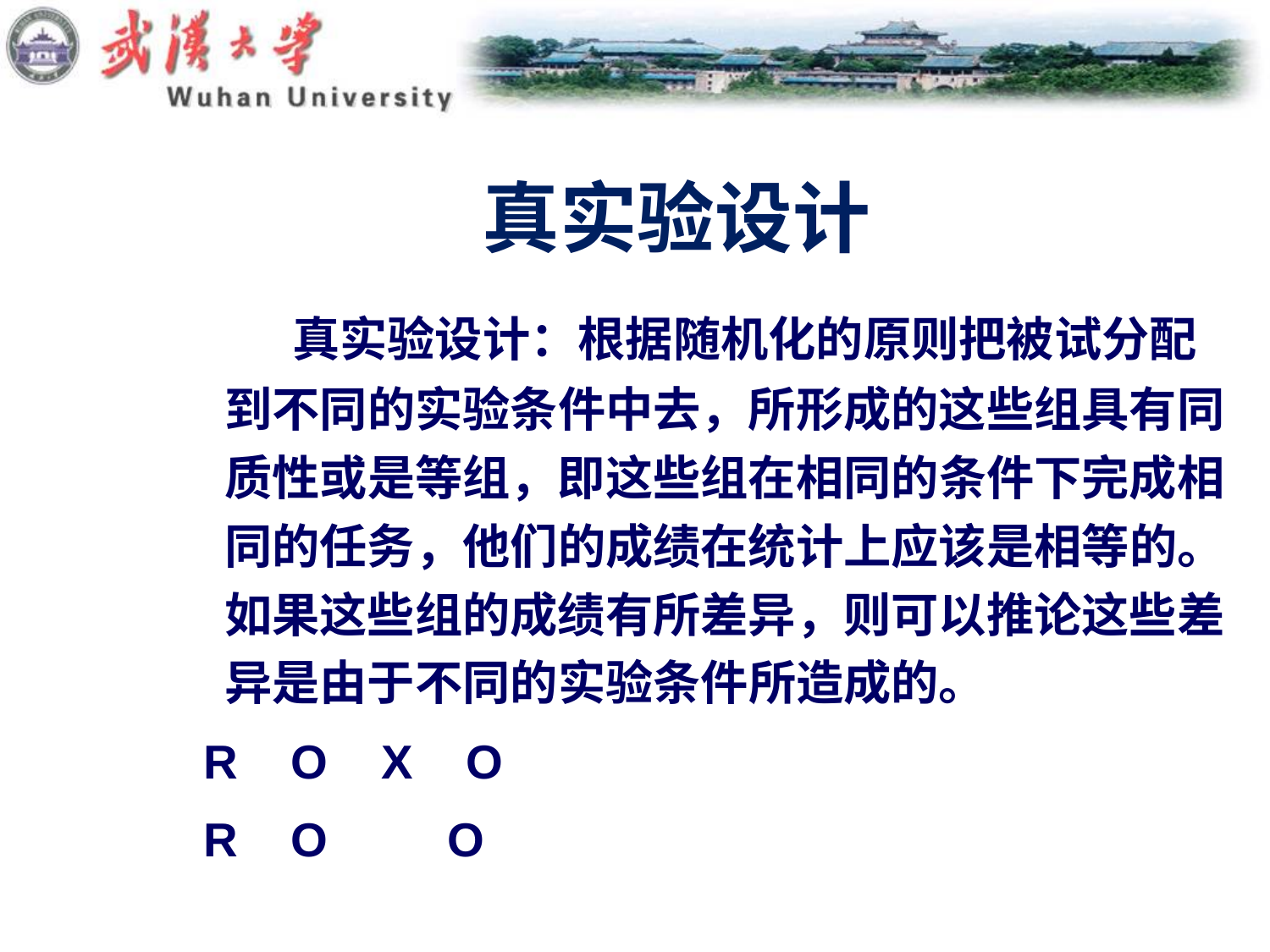

# 真实验设计
        真实验设计：根据随机化的原则把被试分配到不同的实验条件中去，所形成的这些组具有同质性或是等组，即这些组在相同的条件下完成相同的任务，他们的成绩在统计上应该是相等的。如果这些组的成绩有所差异，则可以推论这些差异是由于不同的实验条件所造成的。
  R    O    X    O
  R    O         O